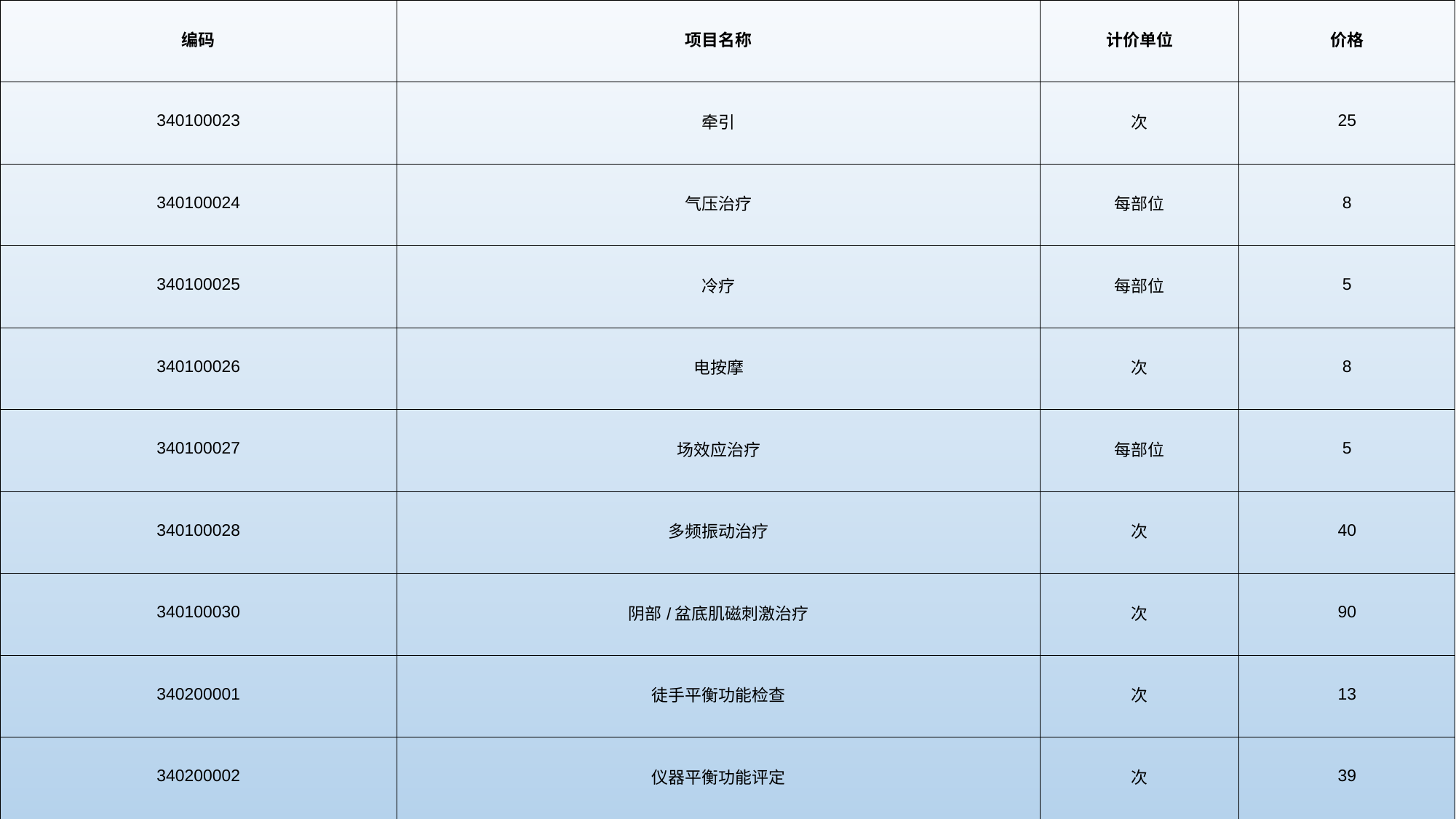

| 编码 | 项目名称 | 计价单位 | 价格 |
| --- | --- | --- | --- |
| 340100023 | 牵引 | 次 | 25 |
| 340100024 | 气压治疗 | 每部位 | 8 |
| 340100025 | 冷疗 | 每部位 | 5 |
| 340100026 | 电按摩 | 次 | 8 |
| 340100027 | 场效应治疗 | 每部位 | 5 |
| 340100028 | 多频振动治疗 | 次 | 40 |
| 340100030 | 阴部/盆底肌磁刺激治疗 | 次 | 90 |
| 340200001 | 徒手平衡功能检查 | 次 | 13 |
| 340200002 | 仪器平衡功能评定 | 次 | 39 |